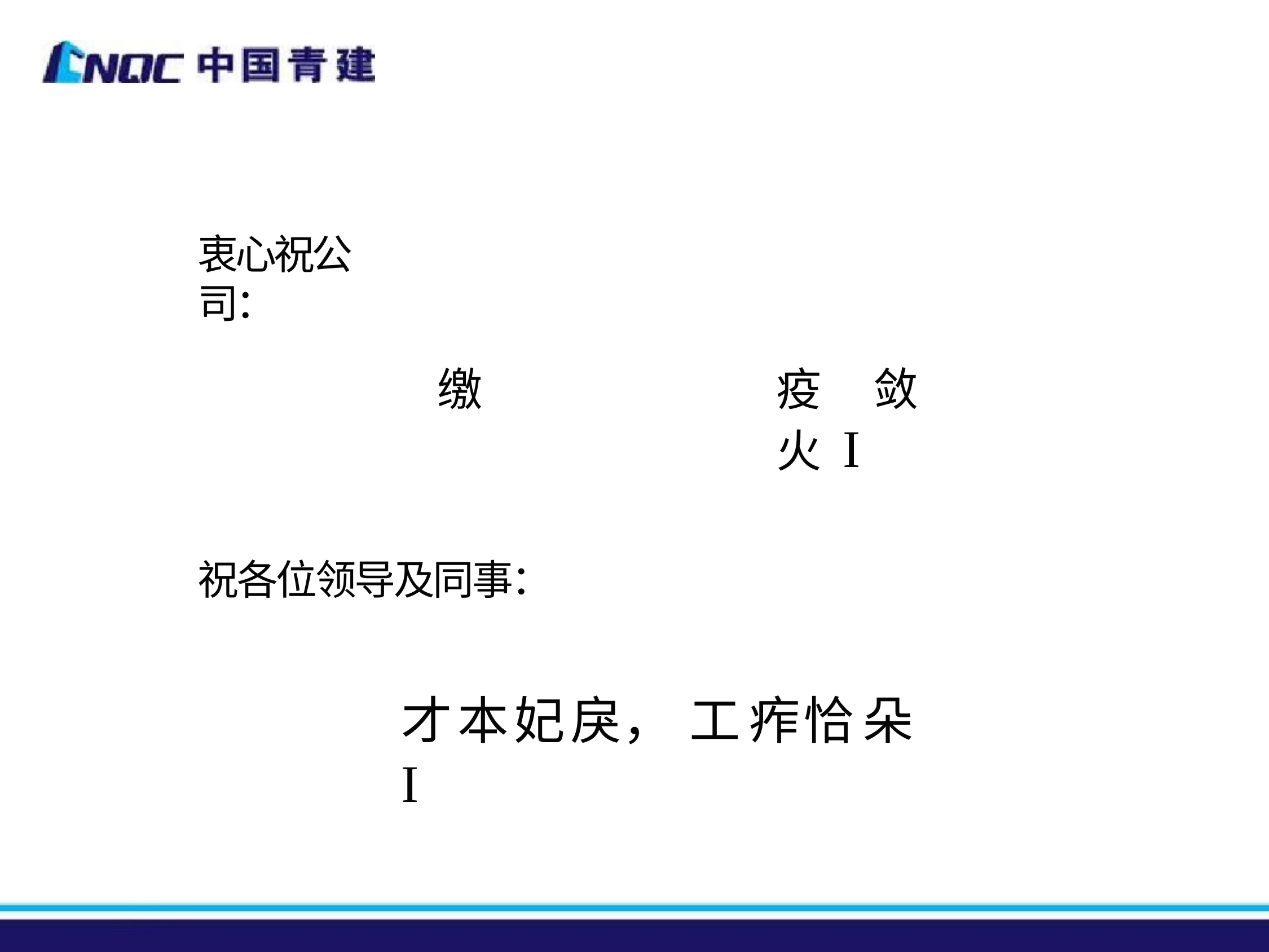

# 衷心祝公司：
缴	疫	敛	火 I

祝各位领导及同事：

才本妃戾， 工痄恰朵I